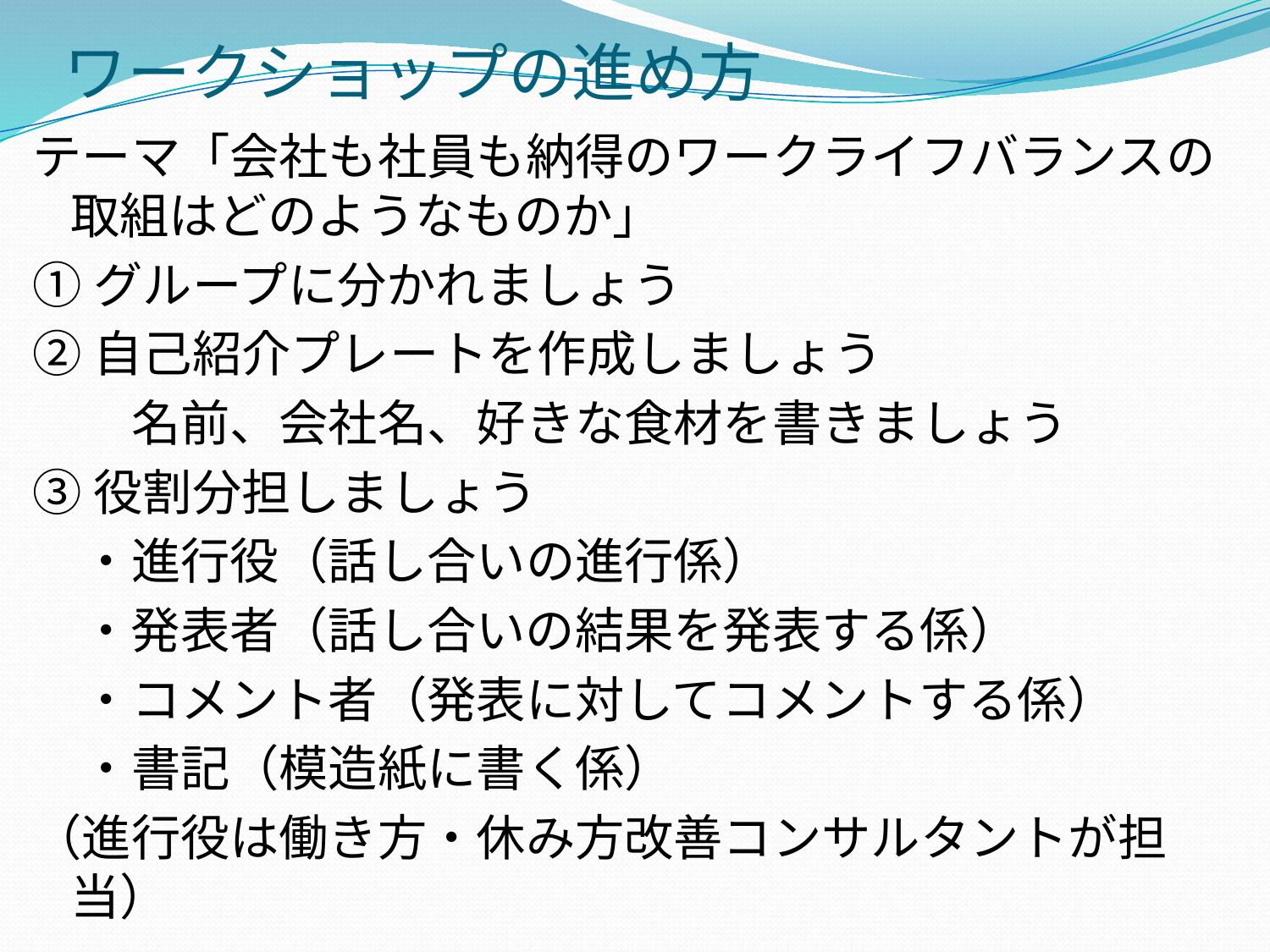

# ワークショップの進め方
テーマ「会社も社員も納得のワークライフバランスの取組はどのようなものか」
①グループに分かれましょう
②自己紹介プレートを作成しましょう
　　名前、会社名、好きな食材を書きましょう
③役割分担しましょう
　・進行役（話し合いの進行係）
　・発表者（話し合いの結果を発表する係）
　・コメント者（発表に対してコメントする係）
　・書記（模造紙に書く係）
（進行役は働き方・休み方改善コンサルタントが担当）